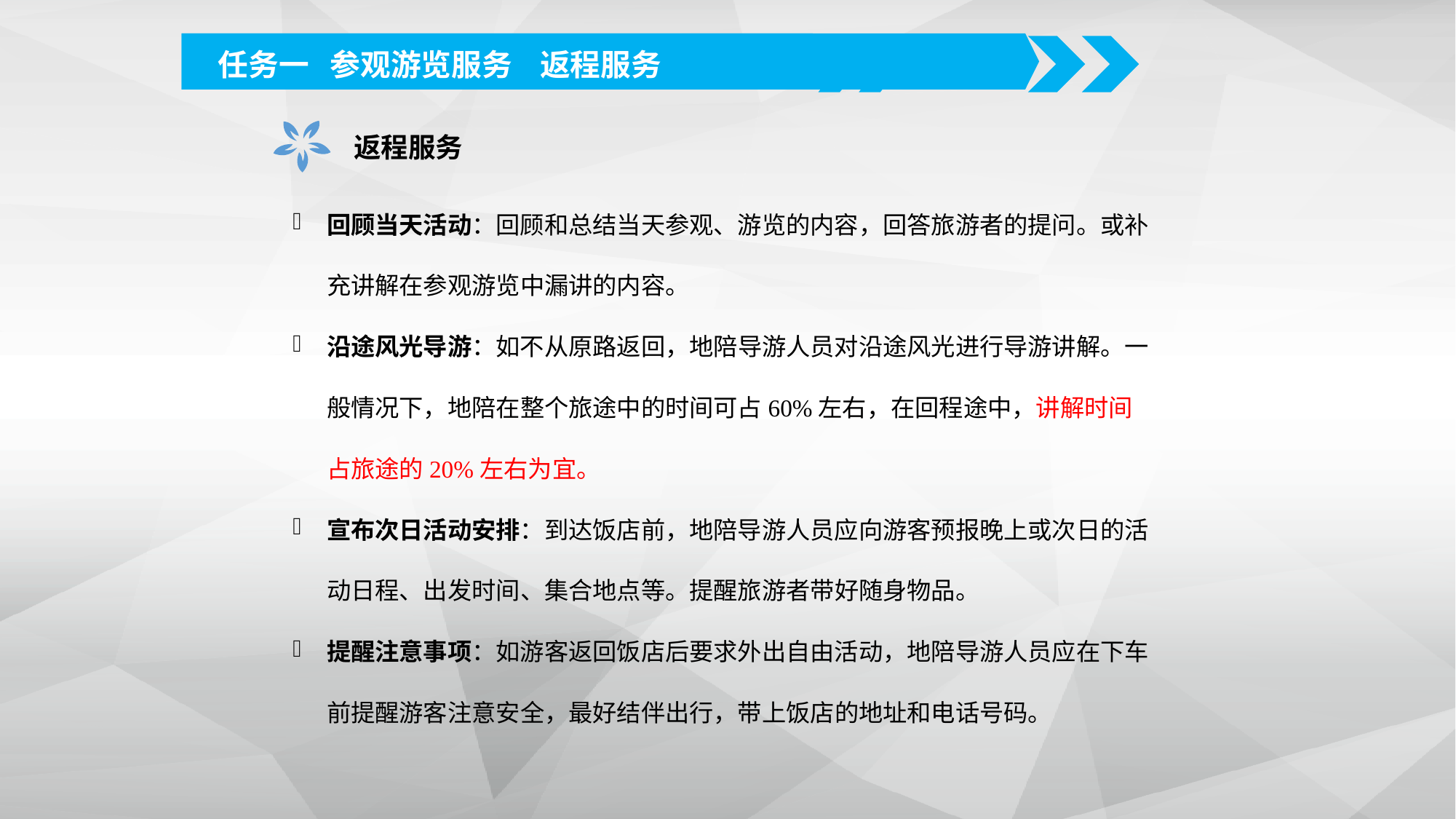

任务三   返程服务

任务一   参观游览服务    返程服务

返程服务
回顾当天活动：回顾和总结当天参观、游览的内容，回答旅游者的提问。或补充讲解在参观游览中漏讲的内容。
沿途风光导游：如不从原路返回，地陪导游人员对沿途风光进行导游讲解。一般情况下，地陪在整个旅途中的时间可占60%左右，在回程途中，讲解时间占旅途的20%左右为宜。
宣布次日活动安排：到达饭店前，地陪导游人员应向游客预报晚上或次日的活动日程、出发时间、集合地点等。提醒旅游者带好随身物品。
提醒注意事项：如游客返回饭店后要求外出自由活动，地陪导游人员应在下车前提醒游客注意安全，最好结伴出行，带上饭店的地址和电话号码。